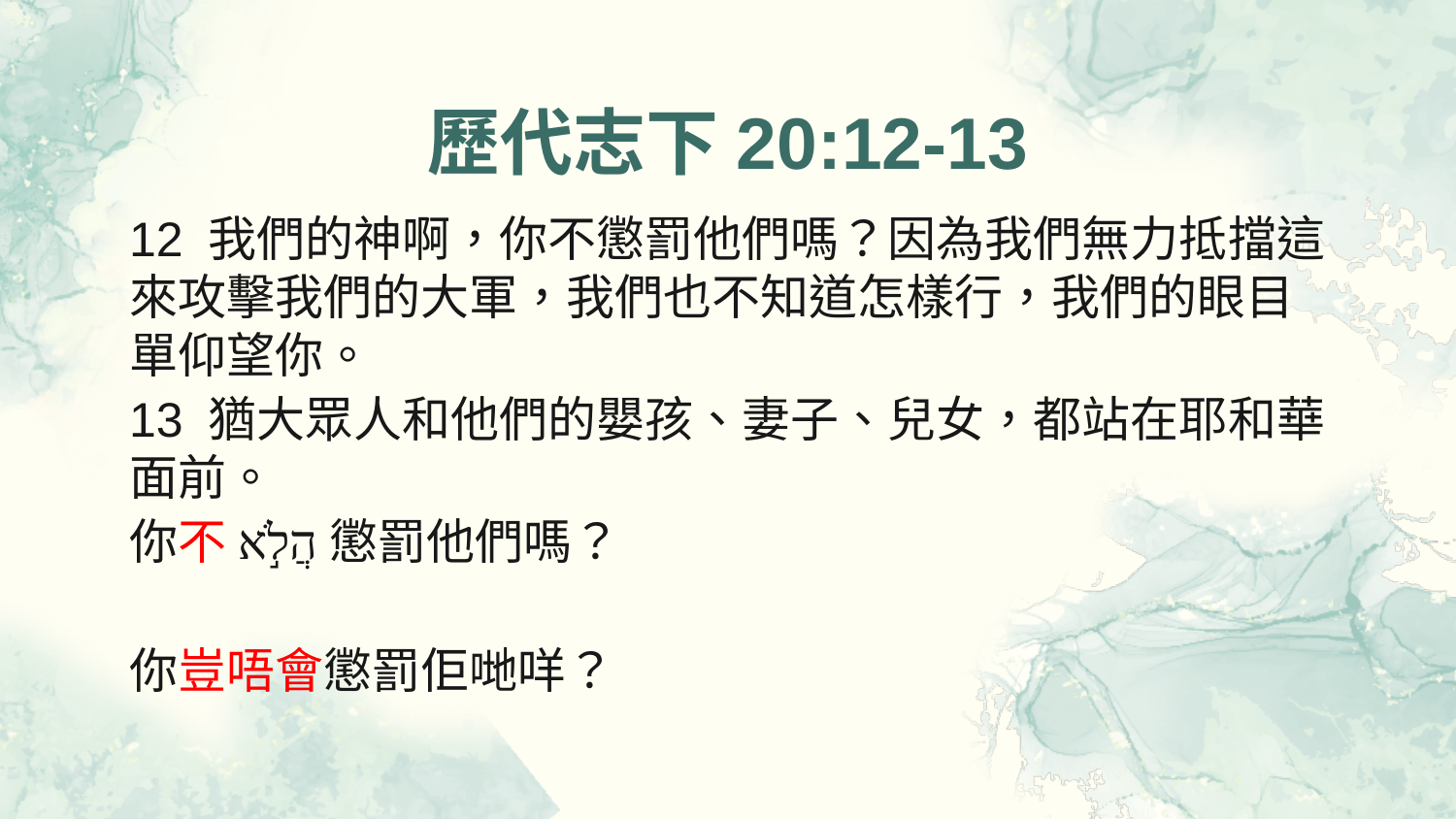

# 歷代志下20:12-13
12 我們的神啊，你不懲罰他們嗎？因為我們無力抵擋這來攻擊我們的大軍，我們也不知道怎樣行，我們的眼目單仰望你。
13 猶大眾人和他們的嬰孩、妻子、兒女，都站在耶和華面前。
你不הֲלֹ֣א懲罰他們嗎？

你豈唔會懲罰佢哋咩？